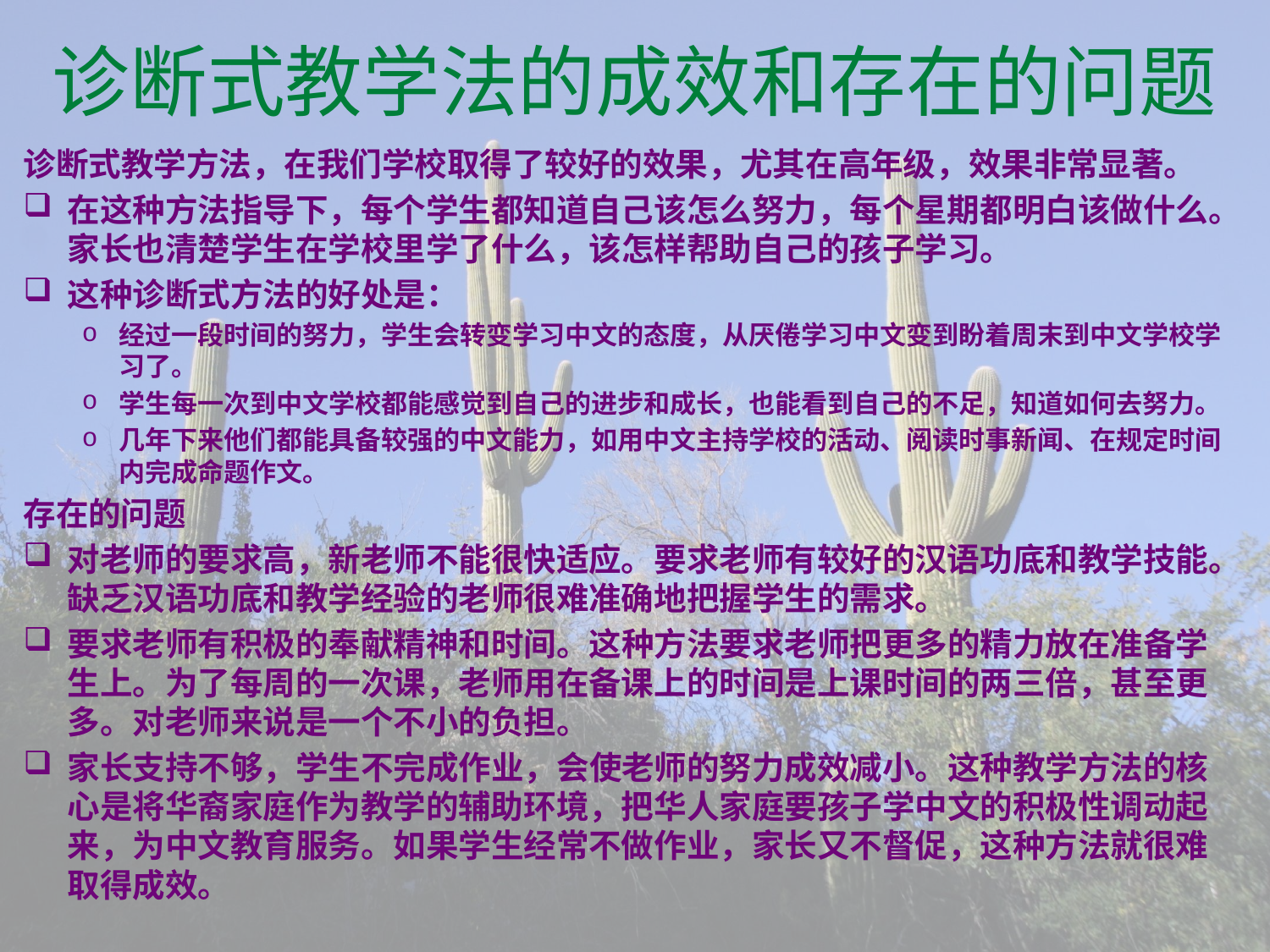

# 诊断式教学法的成效和存在的问题
诊断式教学方法，在我们学校取得了较好的效果，尤其在高年级，效果非常显著。
在这种方法指导下，每个学生都知道自己该怎么努力，每个星期都明白该做什么。家长也清楚学生在学校里学了什么，该怎样帮助自己的孩子学习。
这种诊断式方法的好处是：
经过一段时间的努力，学生会转变学习中文的态度，从厌倦学习中文变到盼着周末到中文学校学习了。
学生每一次到中文学校都能感觉到自己的进步和成长，也能看到自己的不足，知道如何去努力。
几年下来他们都能具备较强的中文能力，如用中文主持学校的活动、阅读时事新闻、在规定时间内完成命题作文。
存在的问题
对老师的要求高，新老师不能很快适应。要求老师有较好的汉语功底和教学技能。缺乏汉语功底和教学经验的老师很难准确地把握学生的需求。
要求老师有积极的奉献精神和时间。这种方法要求老师把更多的精力放在准备学生上。为了每周的一次课，老师用在备课上的时间是上课时间的两三倍，甚至更多。对老师来说是一个不小的负担。
家长支持不够，学生不完成作业，会使老师的努力成效减小。这种教学方法的核心是将华裔家庭作为教学的辅助环境，把华人家庭要孩子学中文的积极性调动起来，为中文教育服务。如果学生经常不做作业，家长又不督促，这种方法就很难取得成效。